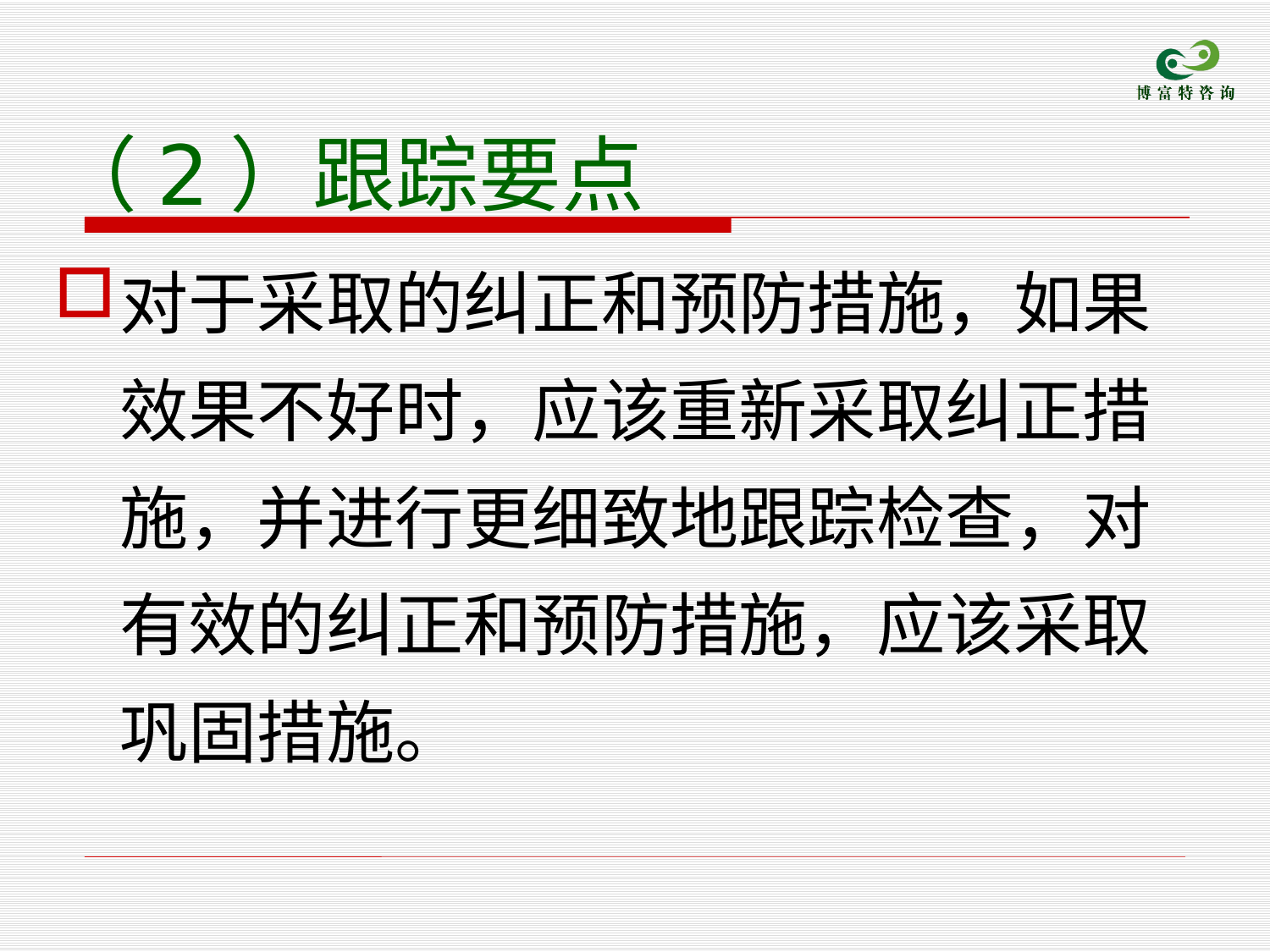

（2）跟踪要点
对于采取的纠正和预防措施，如果效果不好时，应该重新采取纠正措施，并进行更细致地跟踪检查，对有效的纠正和预防措施，应该采取巩固措施。
793